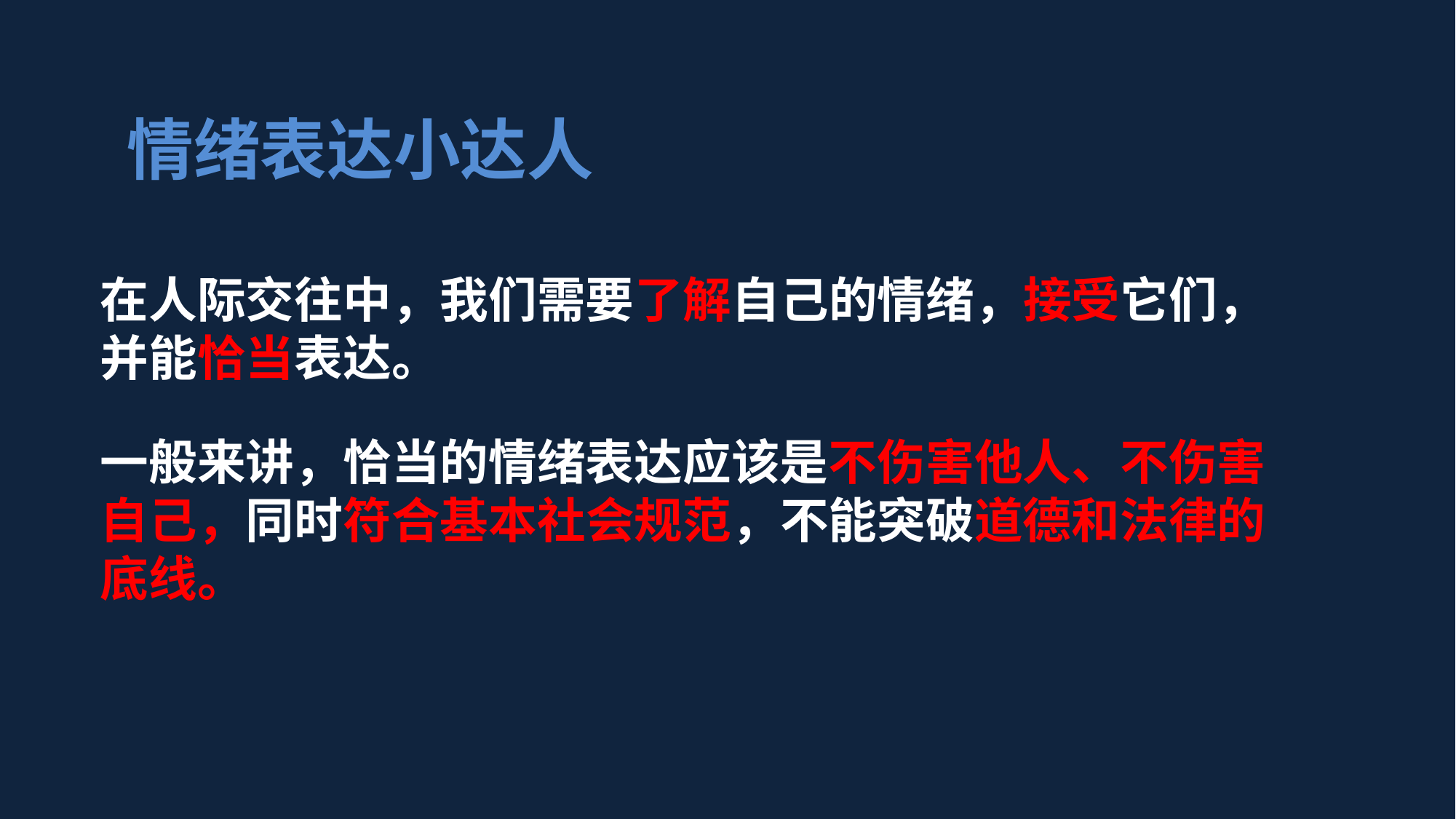

# 情绪表达小达人
在人际交往中，我们需要了解自己的情绪，接受它们，并能恰当表达。
一般来讲，恰当的情绪表达应该是不伤害他人、不伤害自己，同时符合基本社会规范，不能突破道德和法律的底线。